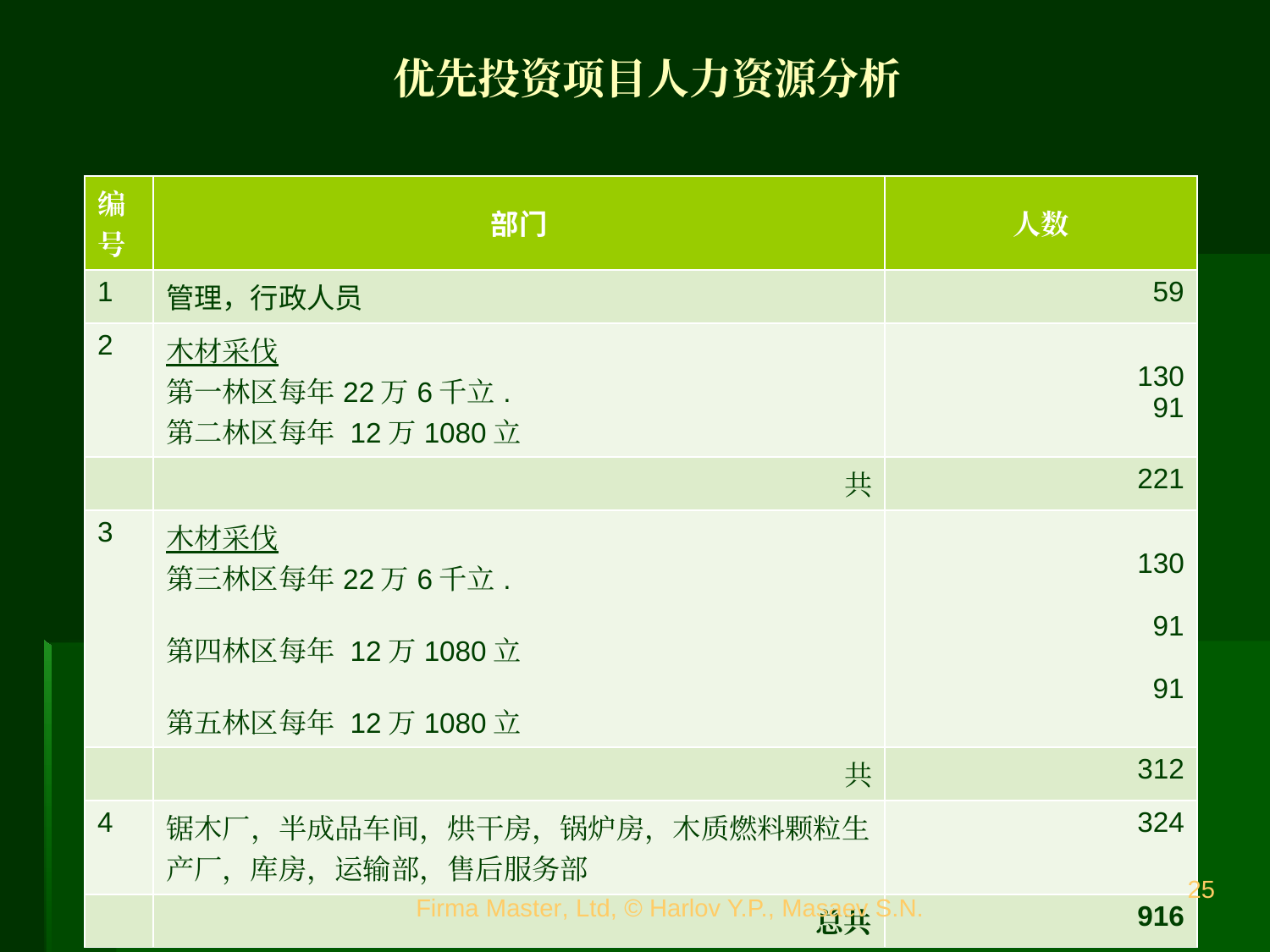

优先投资项目人力资源分析
| 编号 | 部门 | 人数 |
| --- | --- | --- |
| 1 | 管理，行政人员 | 59 |
| 2 | 木材采伐 第一林区每年22万6千立. 第二林区每年 12万1080立 | 130 91 |
|  | 共 | 221 |
| 3 | 木材采伐 第三林区每年22万6千立. 第四林区每年 12万1080立 第五林区每年 12万1080立 | 130 91 91 |
|  | 共 | 312 |
| 4 | 锯木厂，半成品车间，烘干房，锅炉房，木质燃料颗粒生产厂，库房，运输部，售后服务部 | 324 |
|  | 总共 | 916 |
25
Firma Master, Ltd, © Harlov Y.P., Masaev S.N.